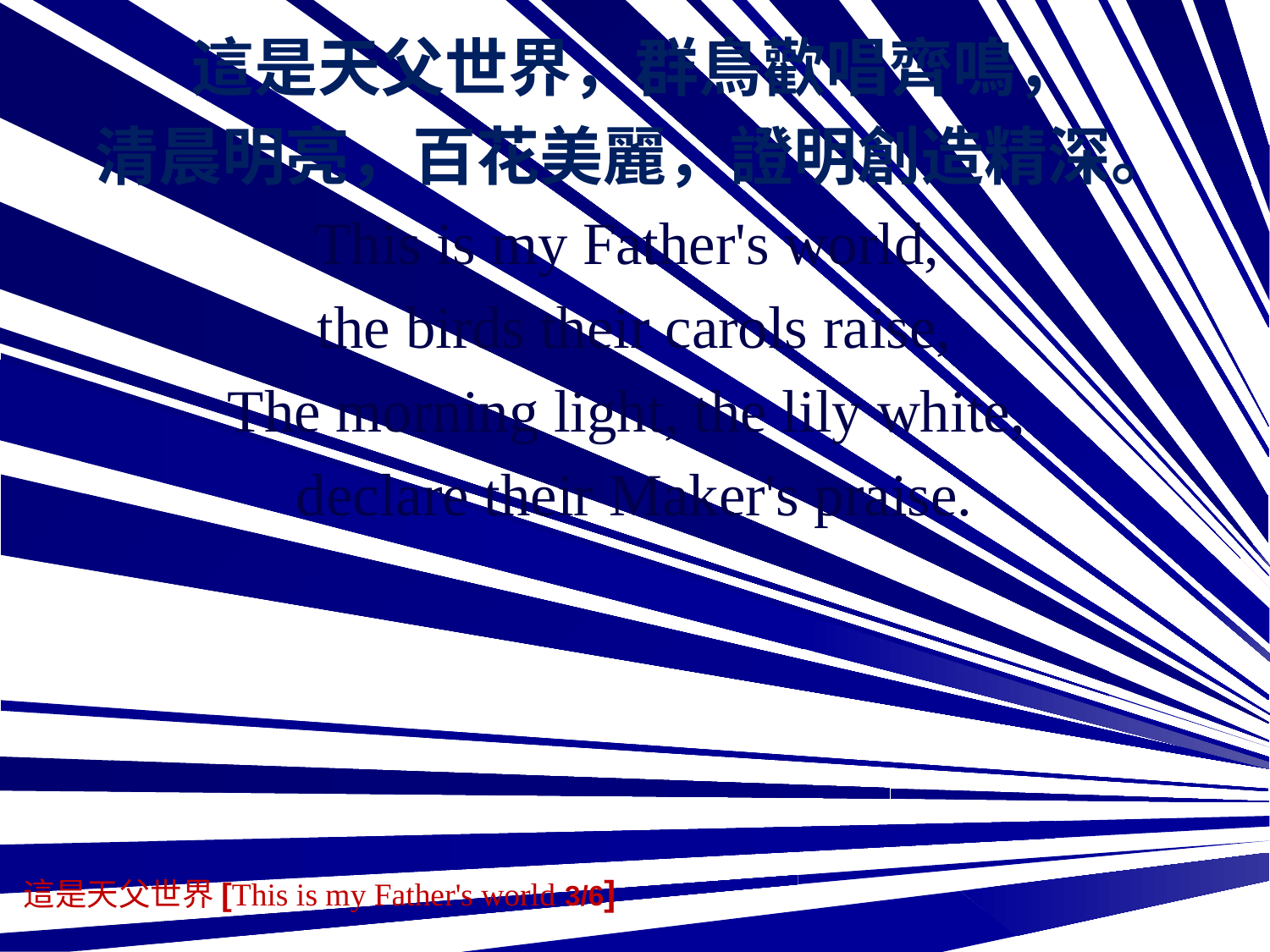

這是天父世界，群鳥歡唱齊鳴，
清晨明亮，百花美麗，證明創造精深。
This is my Father's world,
the birds their carols raise,
The morning light, the lily white,
declare their Maker's praise.
這是天父世界[This is my Father's world 3/6]